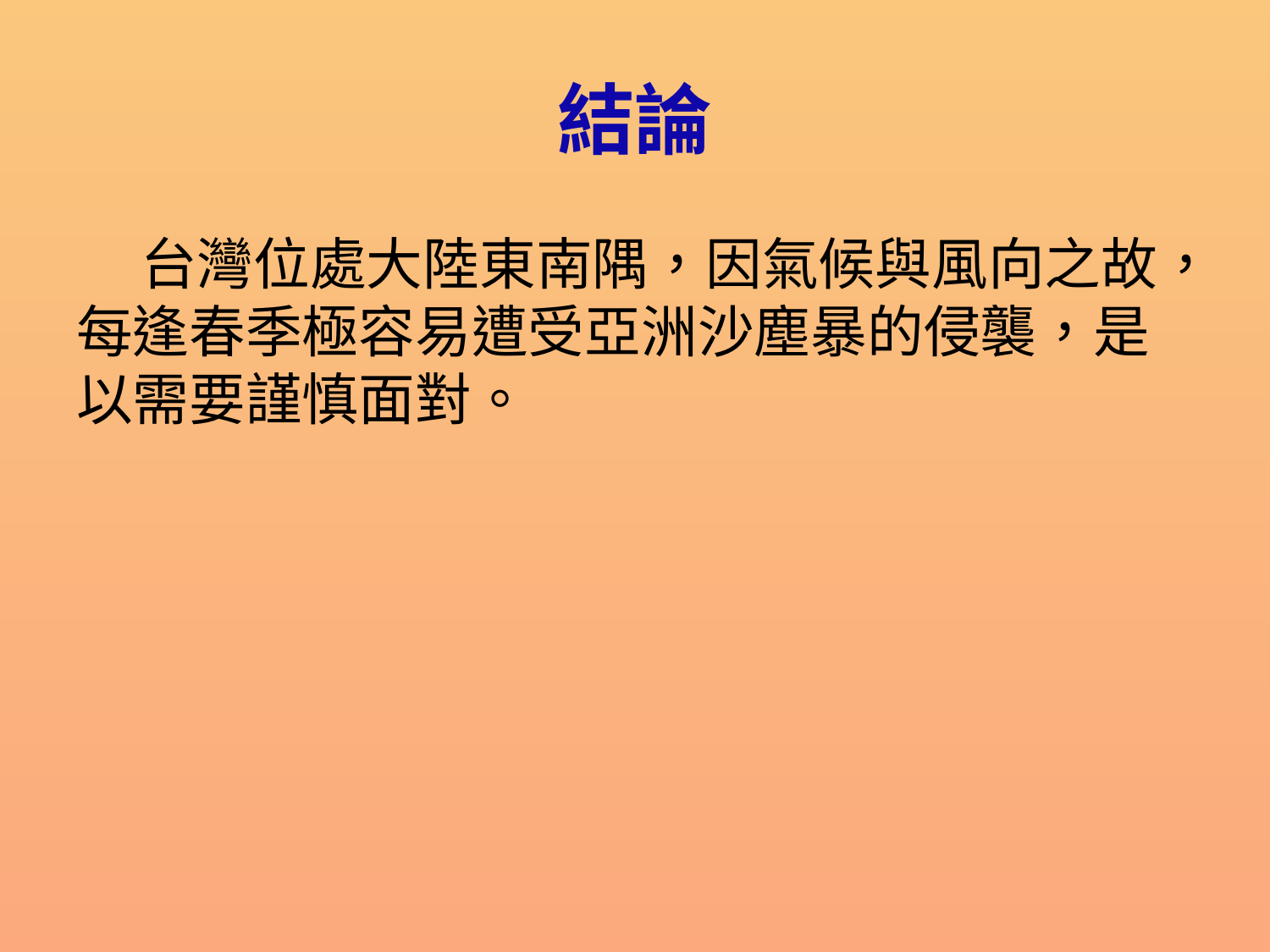

# 結論
    台灣位處大陸東南隅，因氣候與風向之故，每逢春季極容易遭受亞洲沙塵暴的侵襲，是以需要謹慎面對。